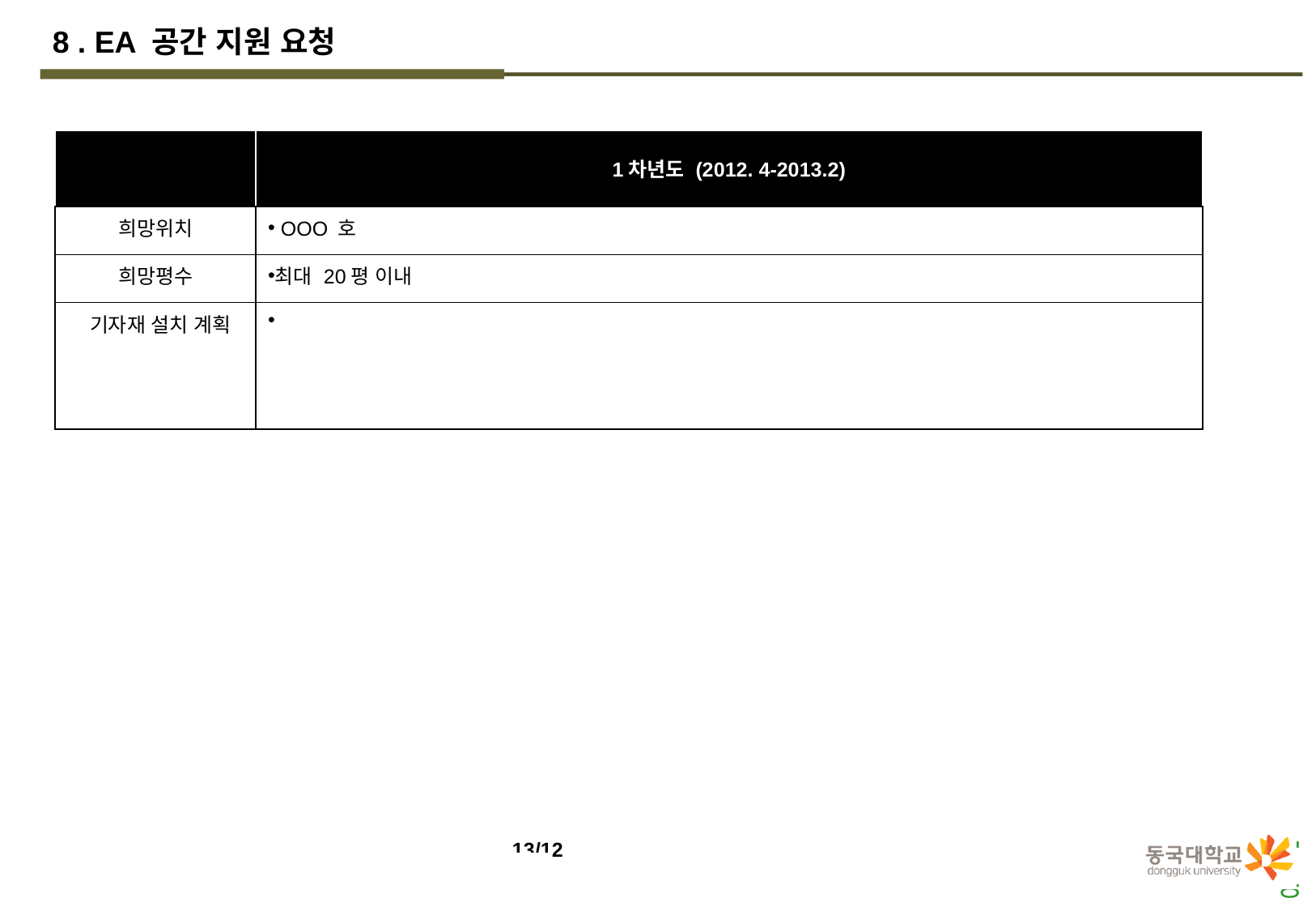

8 . EA 공간 지원 요청
|  | 1차년도 (2012. 4-2013.2) |
| --- | --- |
| 희망위치 | OOO 호 |
| 희망평수 | 최대 20평 이내 |
| 기자재 설치 계획 |  |